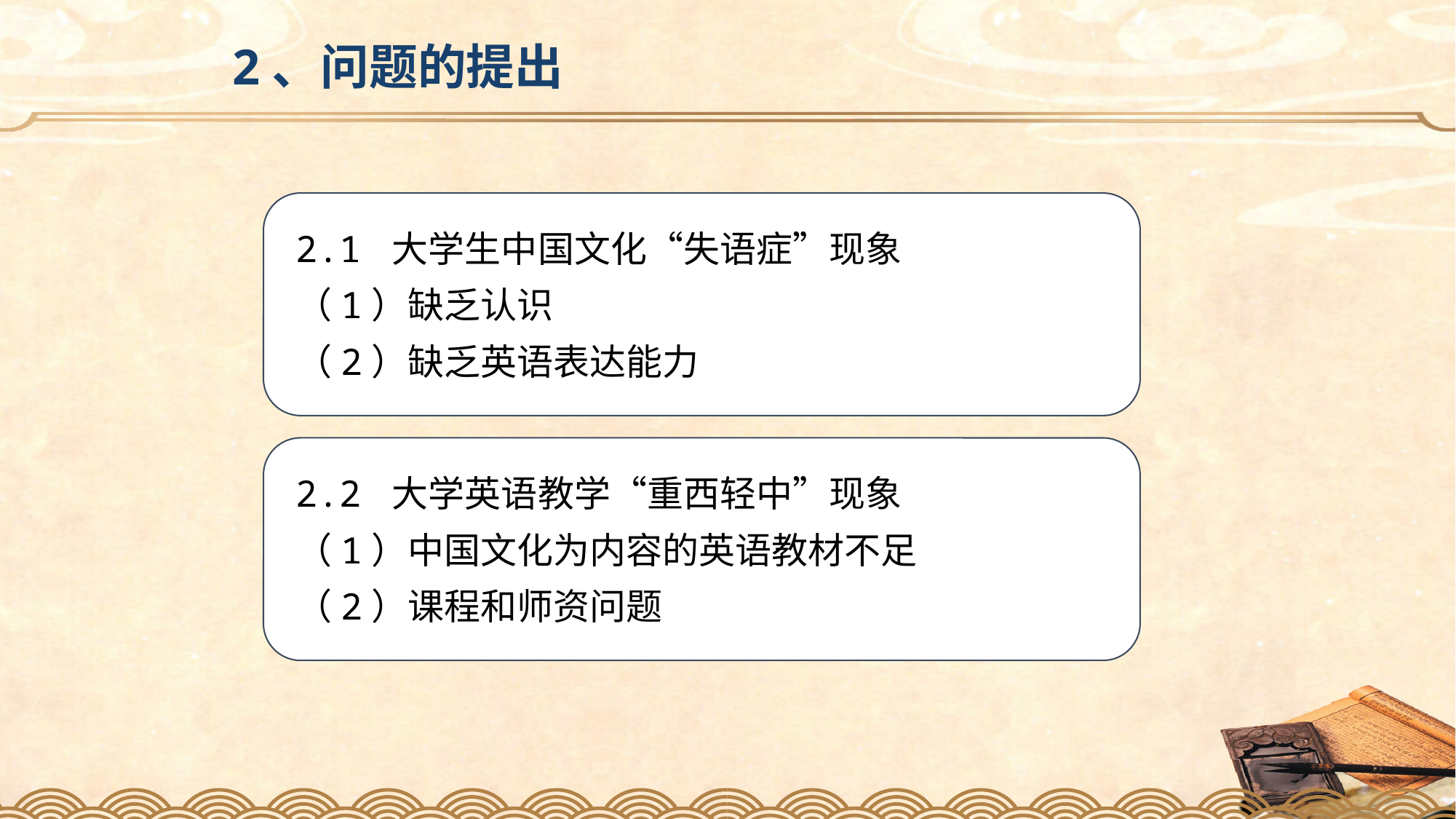

2、问题的提出
2.1 大学生中国文化“失语症”现象
（1）缺乏认识
（2）缺乏英语表达能力
2.2 大学英语教学“重西轻中”现象
（1）中国文化为内容的英语教材不足
（2）课程和师资问题